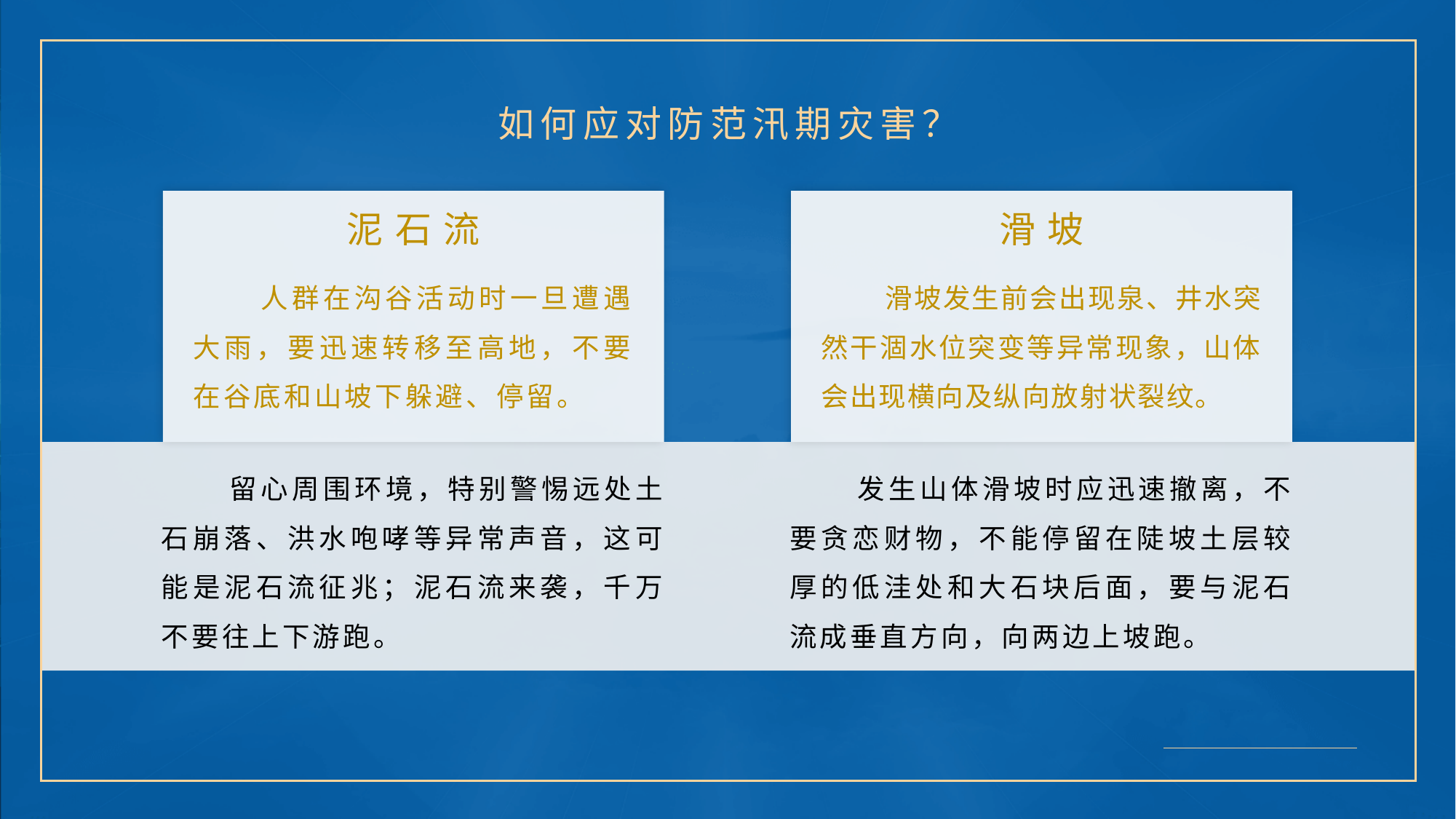

如何应对防范汛期灾害？

泥石流
滑坡
      人群在沟谷活动时一旦遭遇大雨，要迅速转移至高地，不要在谷底和山坡下躲避、停留。
      滑坡发生前会出现泉、井水突然干涸水位突变等异常现象，山体会出现横向及纵向放射状裂纹。

      留心周围环境，特别警惕远处土石崩落、洪水咆哮等异常声音，这可能是泥石流征兆；泥石流来袭，千万不要往上下游跑。
      发生山体滑坡时应迅速撤离，不要贪恋财物，不能停留在陡坡土层较厚的低洼处和大石块后面，要与泥石流成垂直方向，向两边上坡跑。